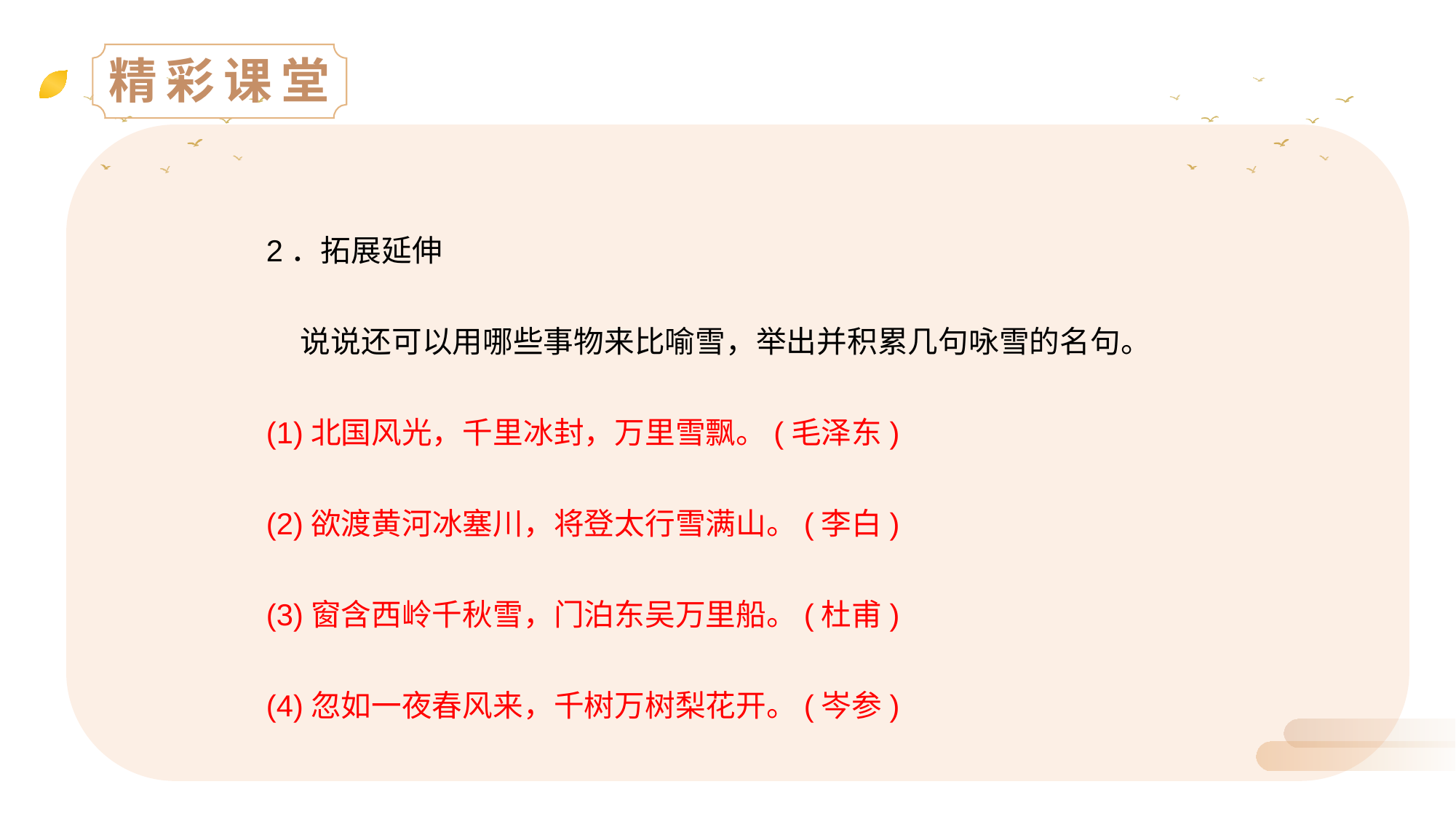

精彩课堂

2．拓展延伸
    说说还可以用哪些事物来比喻雪，举出并积累几句咏雪的名句。
(1)北国风光，千里冰封，万里雪飘。(毛泽东)
(2)欲渡黄河冰塞川，将登太行雪满山。(李白)
(3)窗含西岭千秋雪，门泊东吴万里船。(杜甫)
(4)忽如一夜春风来，千树万树梨花开。(岑参)